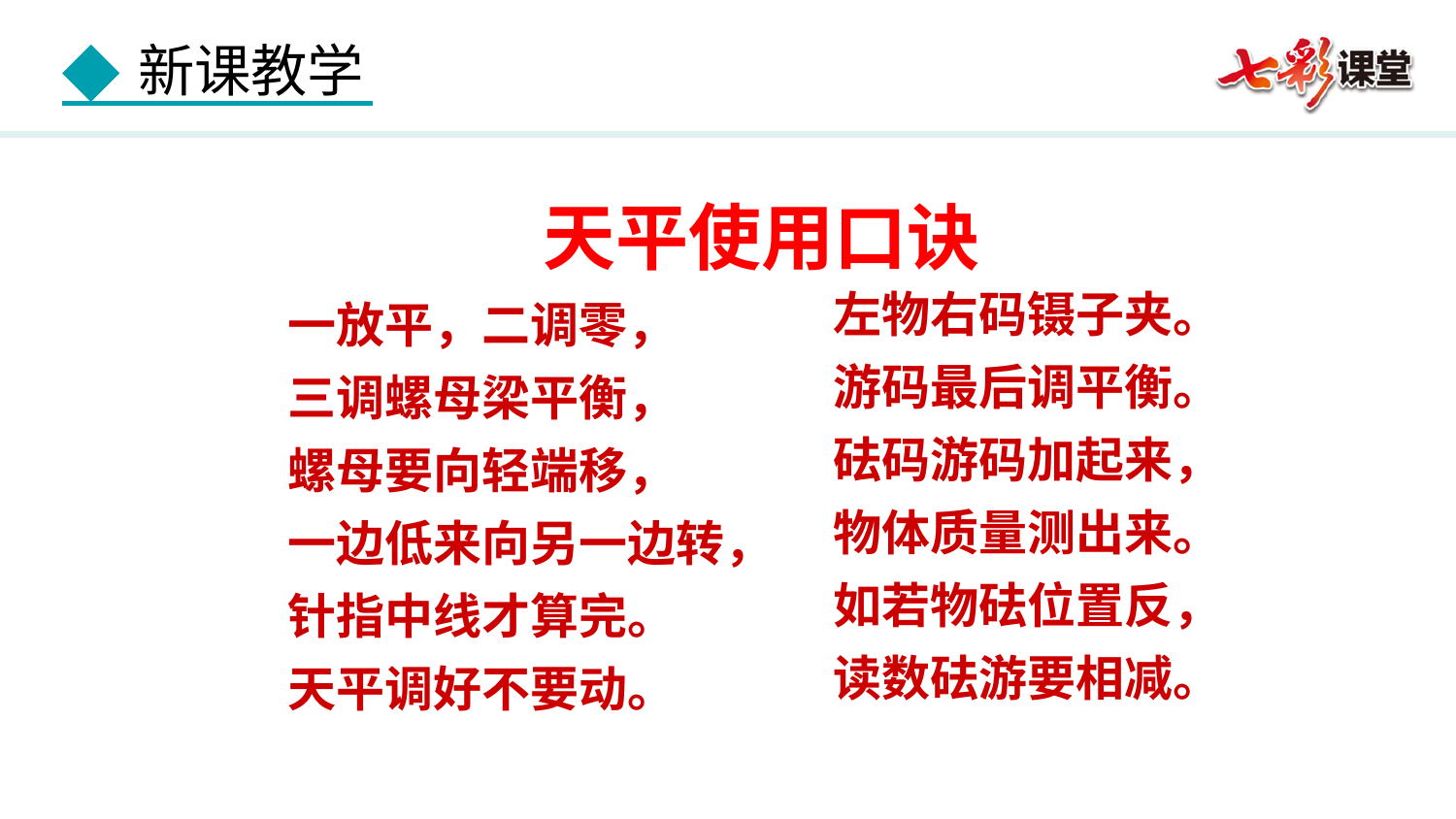

天平使用口诀
左物右码镊子夹。
游码最后调平衡。
砝码游码加起来，
物体质量测出来。
如若物砝位置反，
读数砝游要相减。
一放平，二调零，
三调螺母梁平衡，
螺母要向轻端移，
一边低来向另一边转，
针指中线才算完。
天平调好不要动。